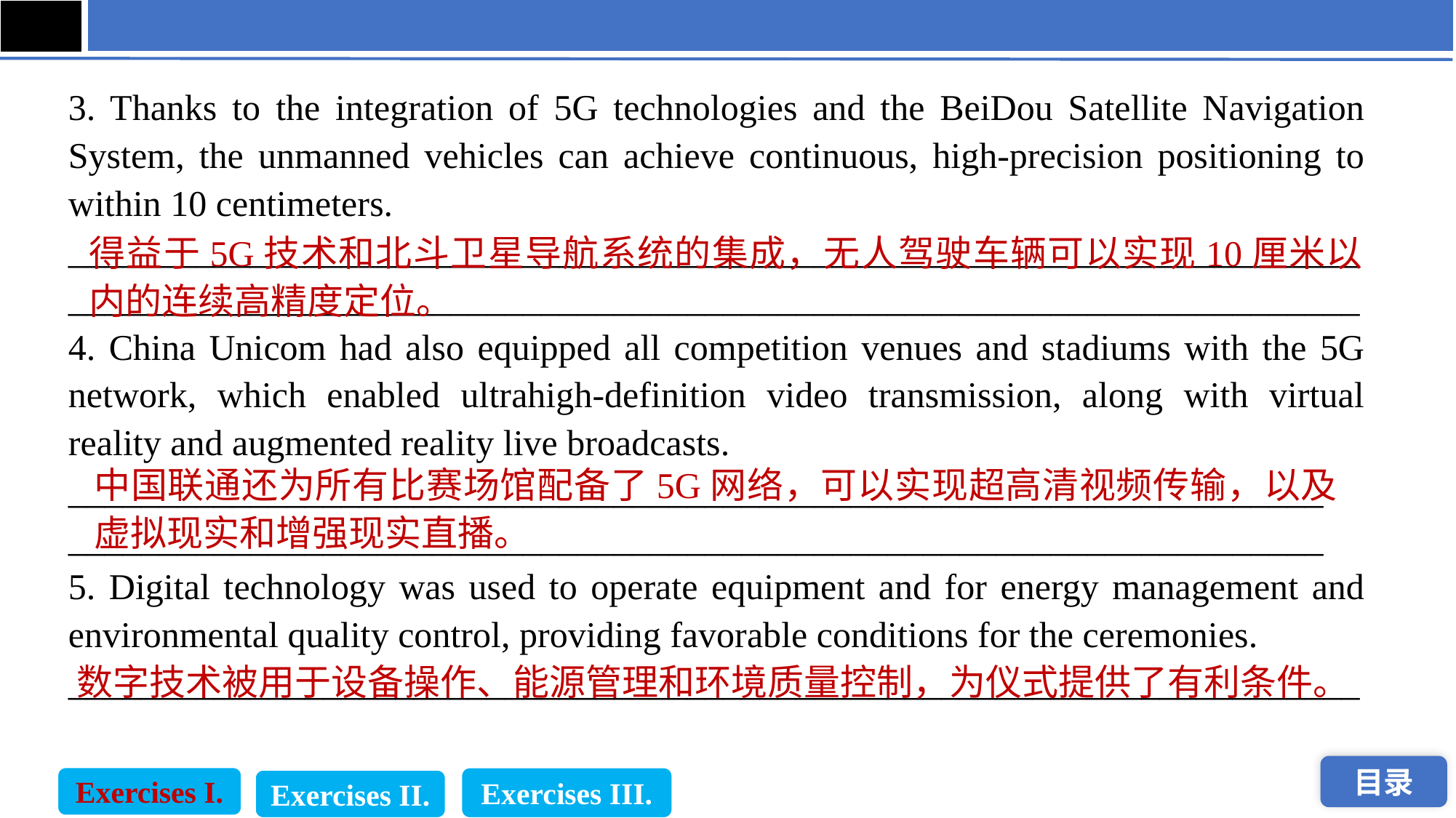

3. Thanks to the integration of 5G technologies and the BeiDou Satellite Navigation System, the unmanned vehicles can achieve continuous, high-precision positioning to within 10 centimeters.
______________________________________________________________________________________________________________________________________________
4. China Unicom had also equipped all competition venues and stadiums with the 5G network, which enabled ultrahigh-definition video transmission, along with virtual reality and augmented reality live broadcasts.
_____________________________________________________________________
_____________________________________________________________________
5. Digital technology was used to operate equipment and for energy management and environmental quality control, providing favorable conditions for the ceremonies.
_______________________________________________________________________
得益于5G技术和北斗卫星导航系统的集成，无人驾驶车辆可以实现10厘米以内的连续高精度定位。
中国联通还为所有比赛场馆配备了5G网络，可以实现超高清视频传输，以及虚拟现实和增强现实直播。
数字技术被用于设备操作、能源管理和环境质量控制，为仪式提供了有利条件。
Exercises I.
Exercises III.
Exercises II.